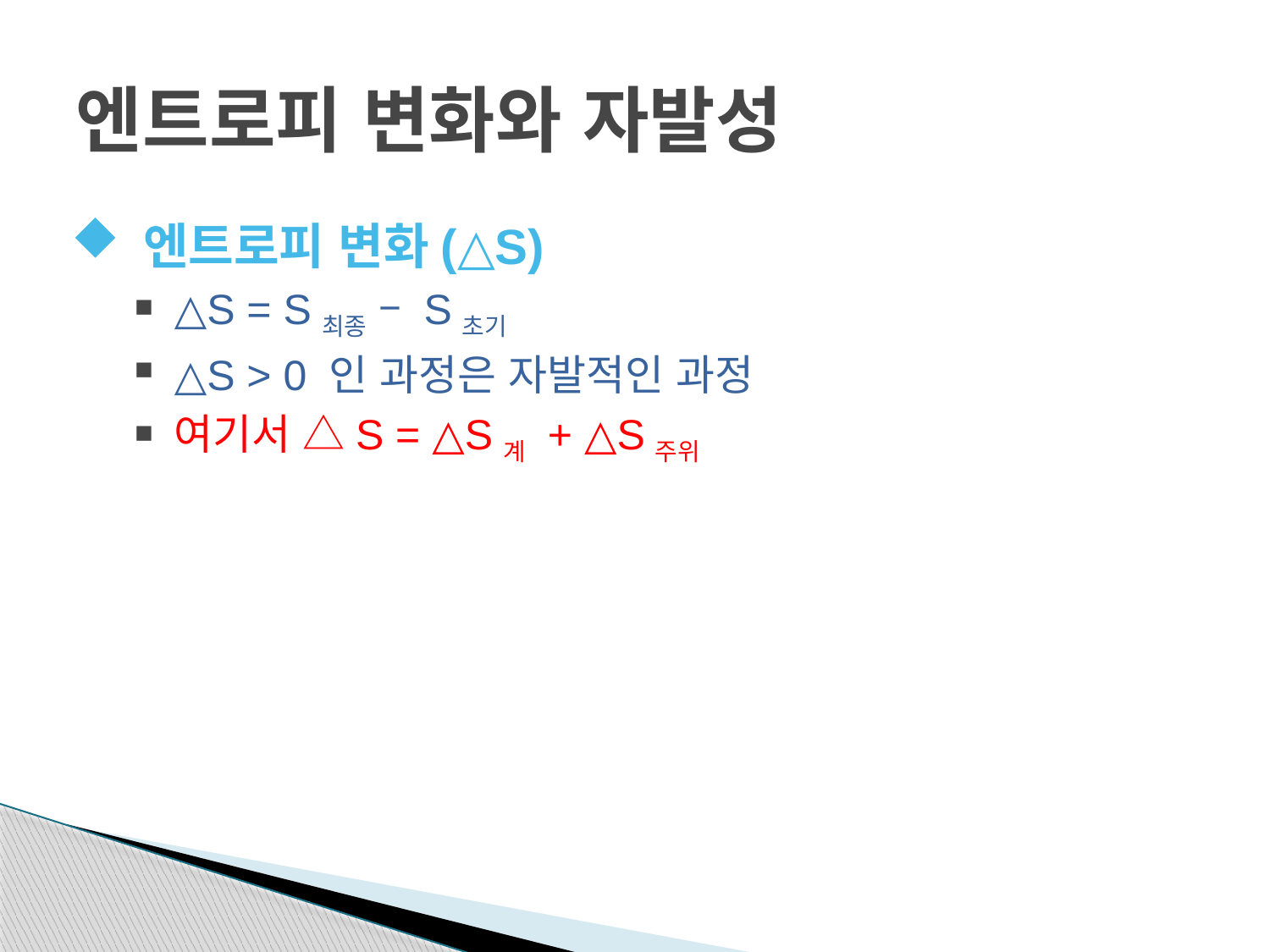

# 엔트로피 변화와 자발성
 엔트로피 변화(△S)
△S = S최종 – S초기
△S > 0 인 과정은 자발적인 과정
여기서 △S = △S계 + △S주위